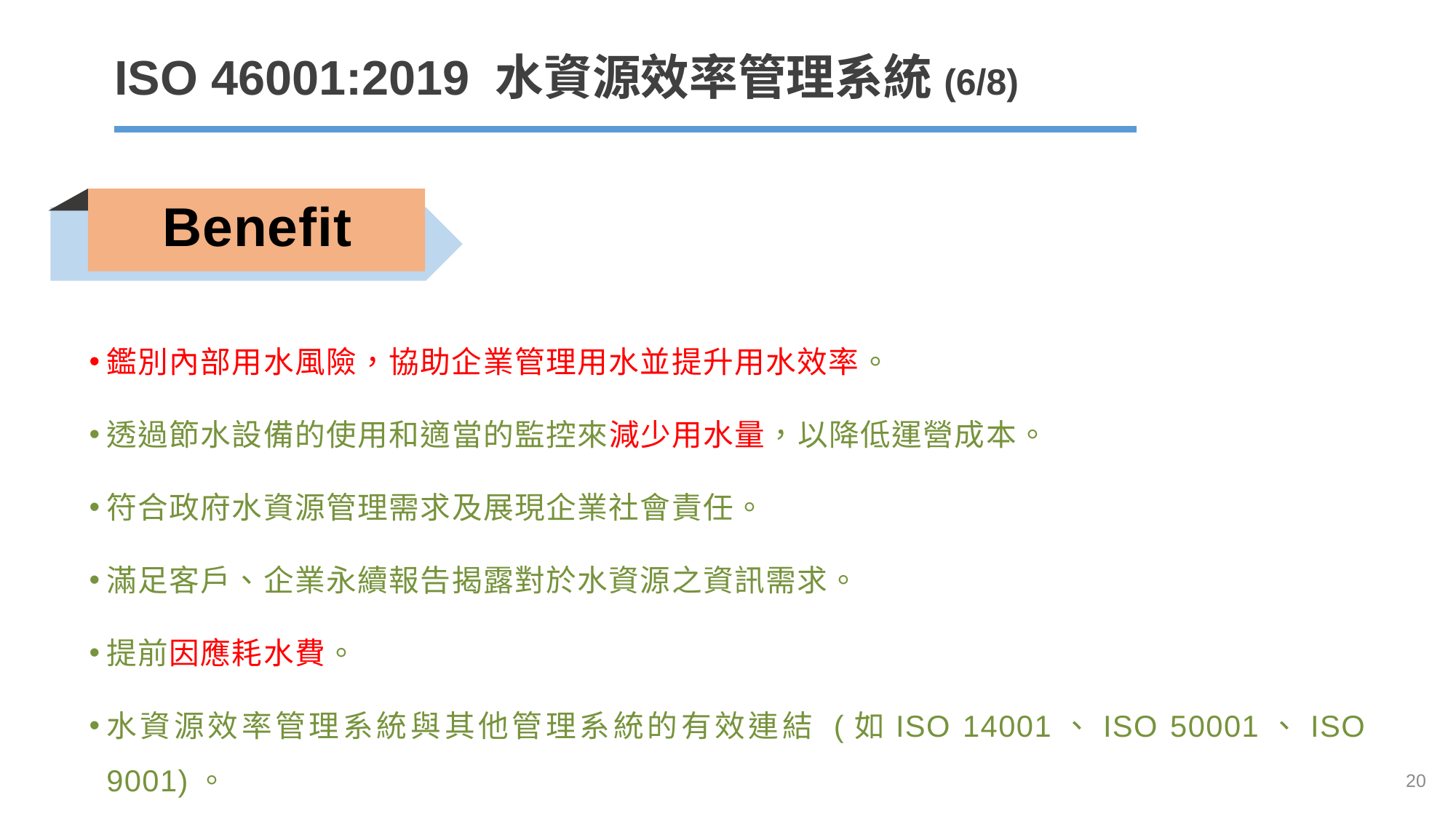

ISO 46001:2019 水資源效率管理系統(6/8)
Benefit

鑑別內部用水風險，協助企業管理用水並提升用水效率。
透過節水設備的使用和適當的監控來減少用水量，以降低運營成本。
符合政府水資源管理需求及展現企業社會責任。
滿足客戶、企業永續報告揭露對於水資源之資訊需求。
提前因應耗水費。
水資源效率管理系統與其他管理系統的有效連結 (如ISO 14001、ISO 50001、ISO 9001)。
20